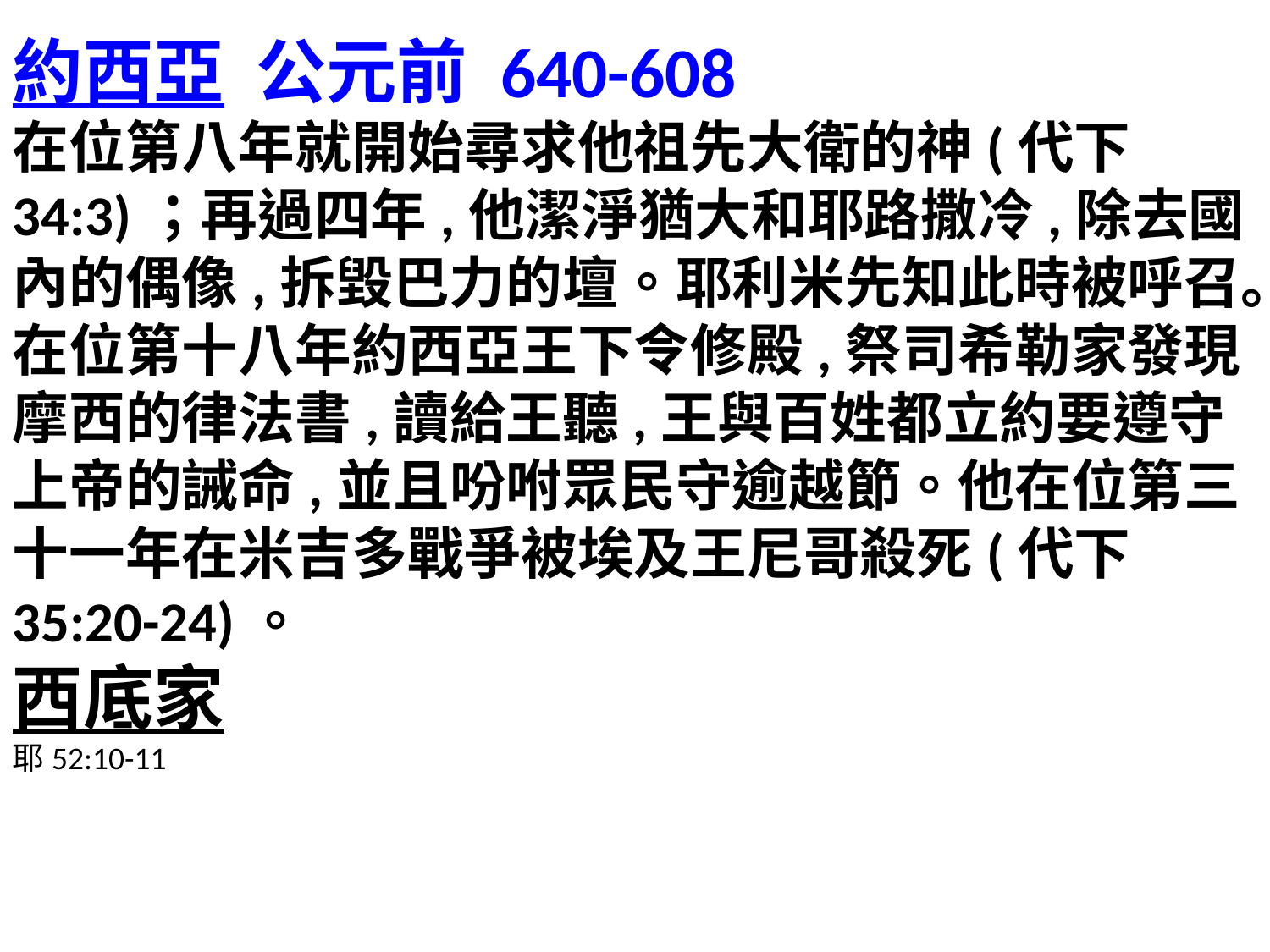

約西亞  公元前 640-608
在位第八年就開始尋求他祖先大衛的神(代下 34:3)；再過四年,他潔淨猶大和耶路撒冷,除去國內的偶像,拆毀巴力的壇。耶利米先知此時被呼召。在位第十八年約西亞王下令修殿,祭司希勒家發現摩西的律法書,讀給王聽,王與百姓都立約要遵守上帝的誡命,並且吩咐眾民守逾越節。他在位第三十一年在米吉多戰爭被埃及王尼哥殺死(代下 35:20-24)。
西底家
耶52:10-11